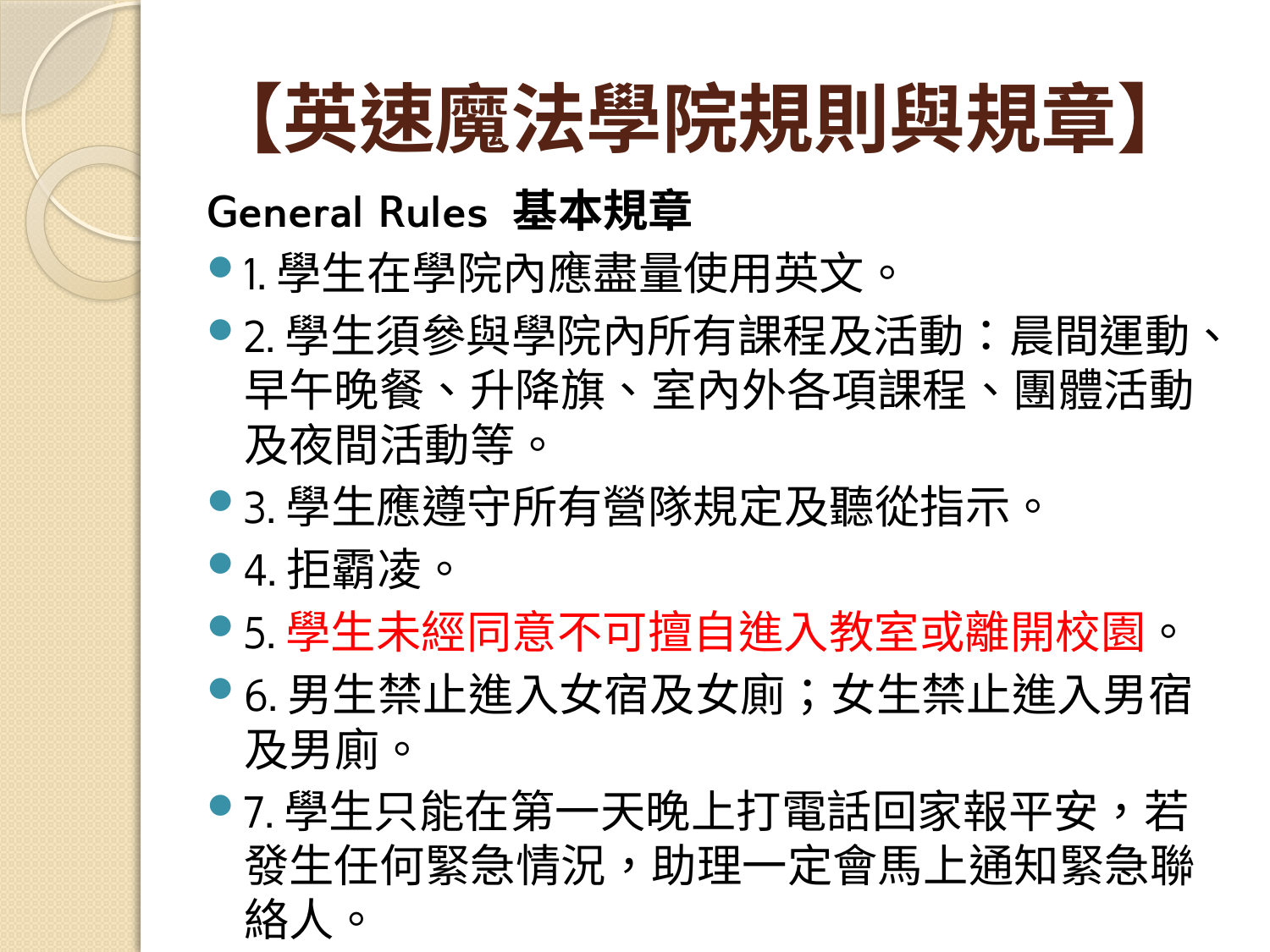

# 【英速魔法學院規則與規章】
General Rules 基本規章
1.學生在學院內應盡量使用英文。
2.學生須參與學院內所有課程及活動：晨間運動、早午晚餐、升降旗、室內外各項課程、團體活動及夜間活動等。
3.學生應遵守所有營隊規定及聽從指示。
4.拒霸凌。
5.學生未經同意不可擅自進入教室或離開校園。
6.男生禁止進入女宿及女廁；女生禁止進入男宿及男廁。
7.學生只能在第一天晚上打電話回家報平安，若發生任何緊急情況，助理一定會馬上通知緊急聯絡人。